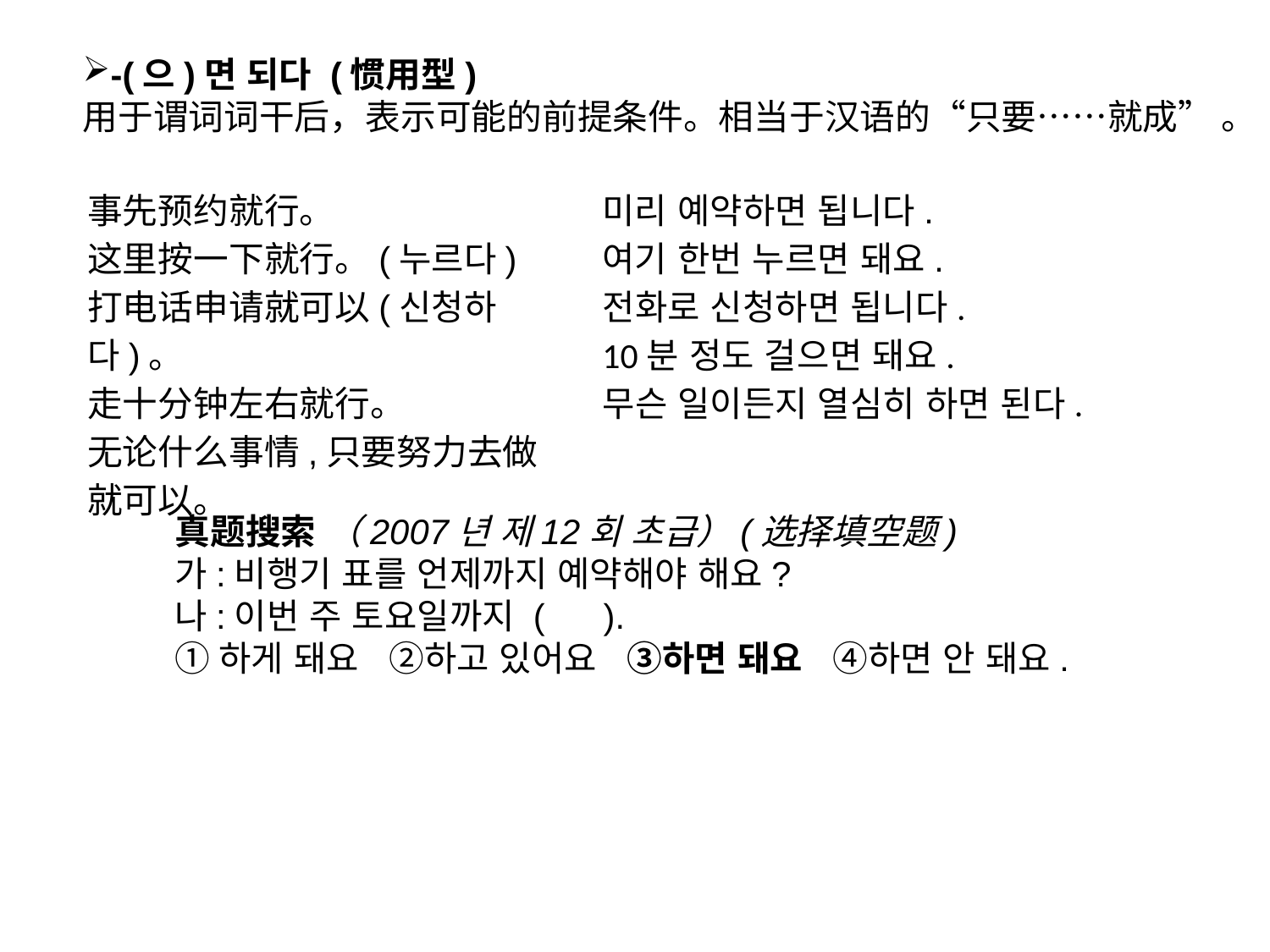

-(으)면 되다 (惯用型)
用于谓词词干后，表示可能的前提条件。相当于汉语的“只要……就成” 。
事先预约就行。
这里按一下就行。(누르다)
打电话申请就可以(신청하다)。
走十分钟左右就行。
无论什么事情,只要努力去做就可以。
미리 예약하면 됩니다.
여기 한번 누르면 돼요.
전화로 신청하면 됩니다.
10분 정도 걸으면 돼요.
무슨 일이든지 열심히 하면 된다.
真题搜索 （2007년 제12회 초급）(选择填空题)
가:비행기 표를 언제까지 예약해야 해요?
나:이번 주 토요일까지 (      ).
①하게 돼요   ②하고 있어요   ③하면 돼요   ④하면 안 돼요.